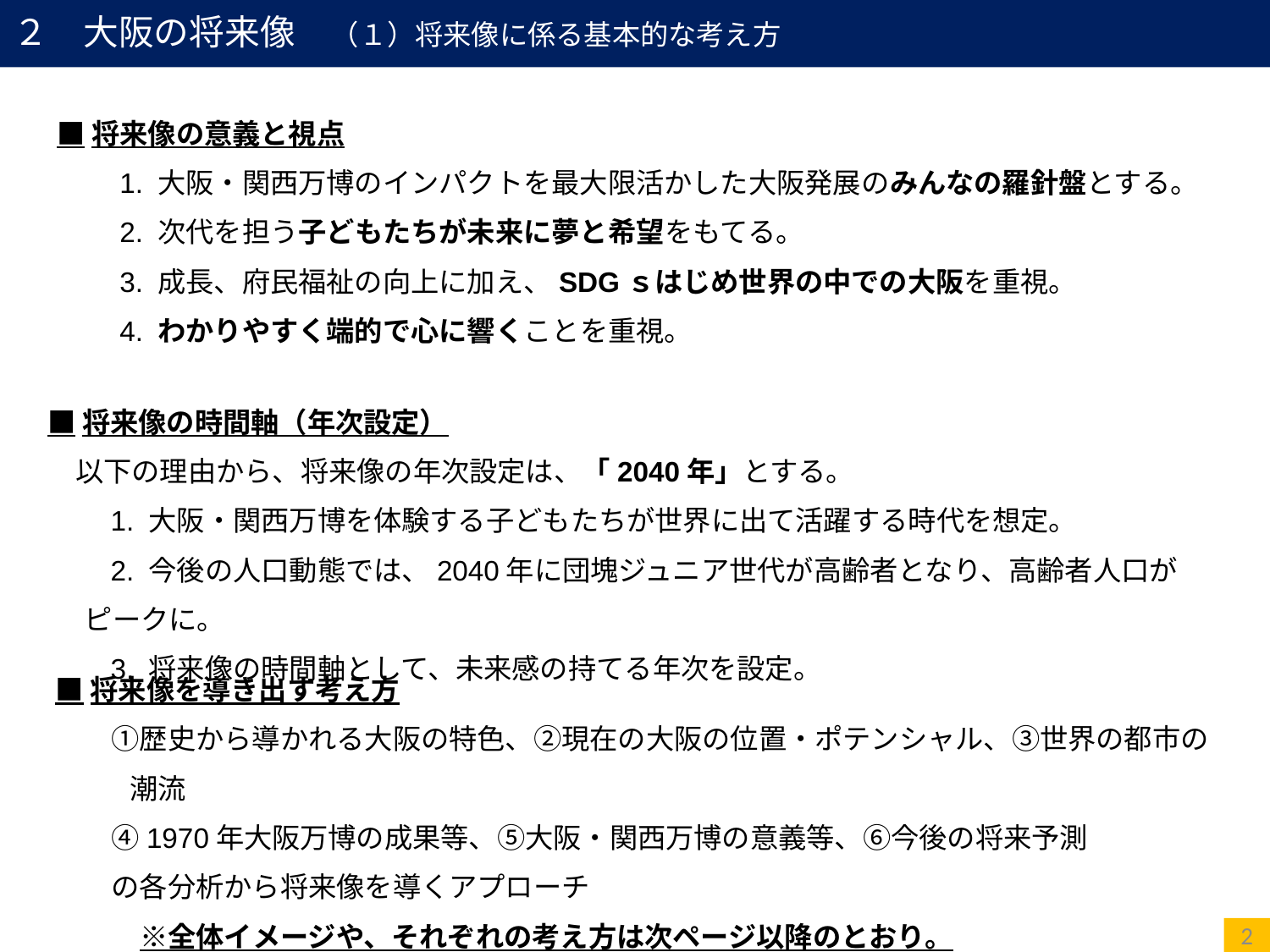

# ２　大阪の将来像　（１）将来像に係る基本的な考え方
■将来像の意義と視点
　　1. 大阪・関西万博のインパクトを最大限活かした大阪発展のみんなの羅針盤とする。
　　2. 次代を担う子どもたちが未来に夢と希望をもてる。
　　3. 成長、府民福祉の向上に加え、SDGｓはじめ世界の中での大阪を重視。
　　4. わかりやすく端的で心に響くことを重視。
■将来像の時間軸（年次設定）
　以下の理由から、将来像の年次設定は、「2040年」とする。
　　1. 大阪・関西万博を体験する子どもたちが世界に出て活躍する時代を想定。
　　2. 今後の人口動態では、2040年に団塊ジュニア世代が高齢者となり、高齢者人口がピークに。
　　3. 将来像の時間軸として、未来感の持てる年次を設定。
■将来像を導き出す考え方
　　①歴史から導かれる大阪の特色、②現在の大阪の位置・ポテンシャル、③世界の都市の潮流
　　④1970年大阪万博の成果等、⑤大阪・関西万博の意義等、⑥今後の将来予測
　　の各分析から将来像を導くアプローチ
　　　※全体イメージや、それぞれの考え方は次ページ以降のとおり。
2